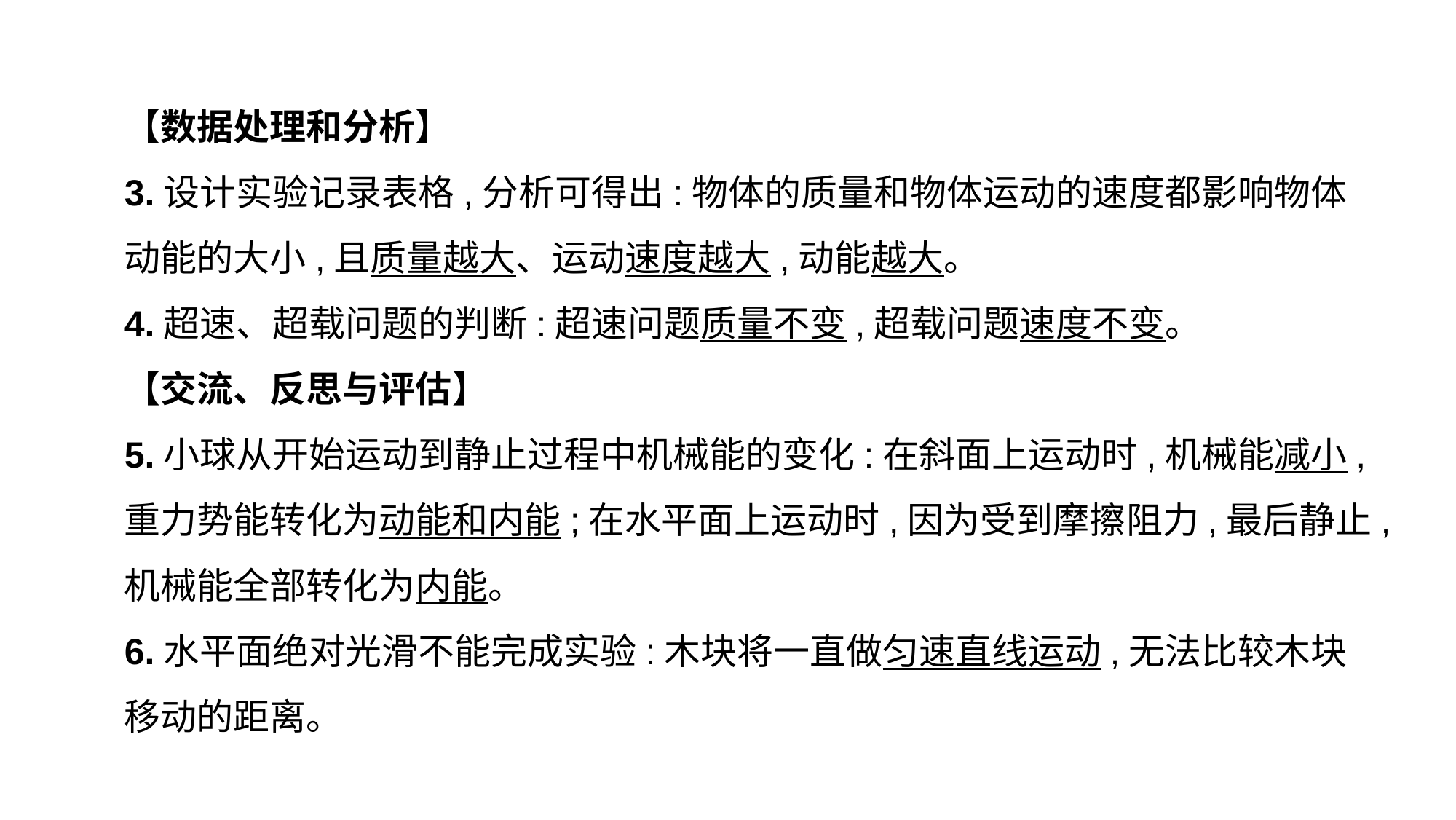

【数据处理和分析】
3.设计实验记录表格,分析可得出:物体的质量和物体运动的速度都影响物体动能的大小,且质量越大、运动速度越大,动能越大。
4.超速、超载问题的判断:超速问题质量不变,超载问题速度不变。
【交流、反思与评估】
5.小球从开始运动到静止过程中机械能的变化:在斜面上运动时,机械能减小,重力势能转化为动能和内能;在水平面上运动时,因为受到摩擦阻力,最后静止,机械能全部转化为内能。
6.水平面绝对光滑不能完成实验:木块将一直做匀速直线运动,无法比较木块移动的距离。